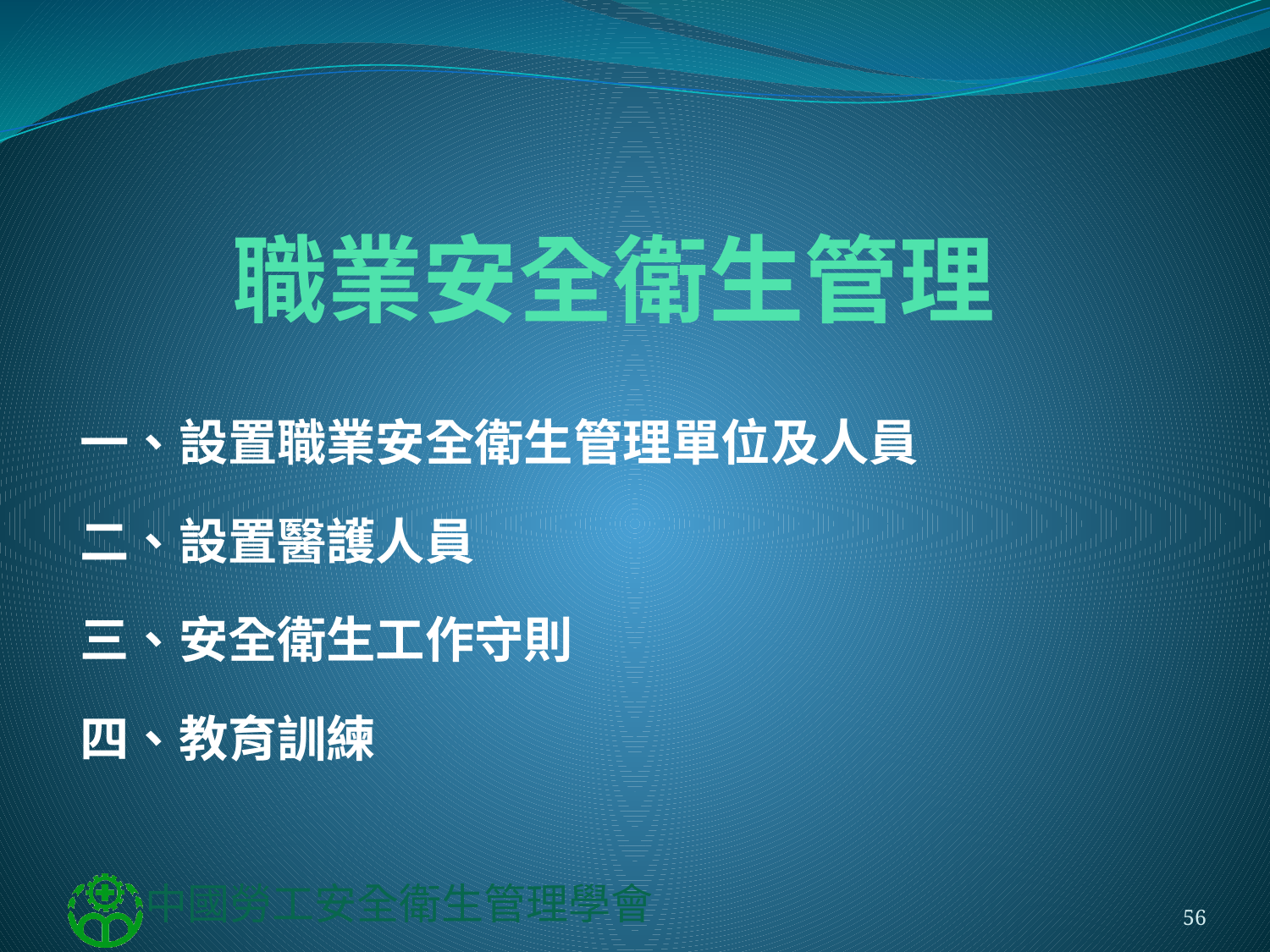

# 職業安全衛生管理
一、設置職業安全衛生管理單位及人員
二、設置醫護人員
三、安全衛生工作守則
四、教育訓練
56